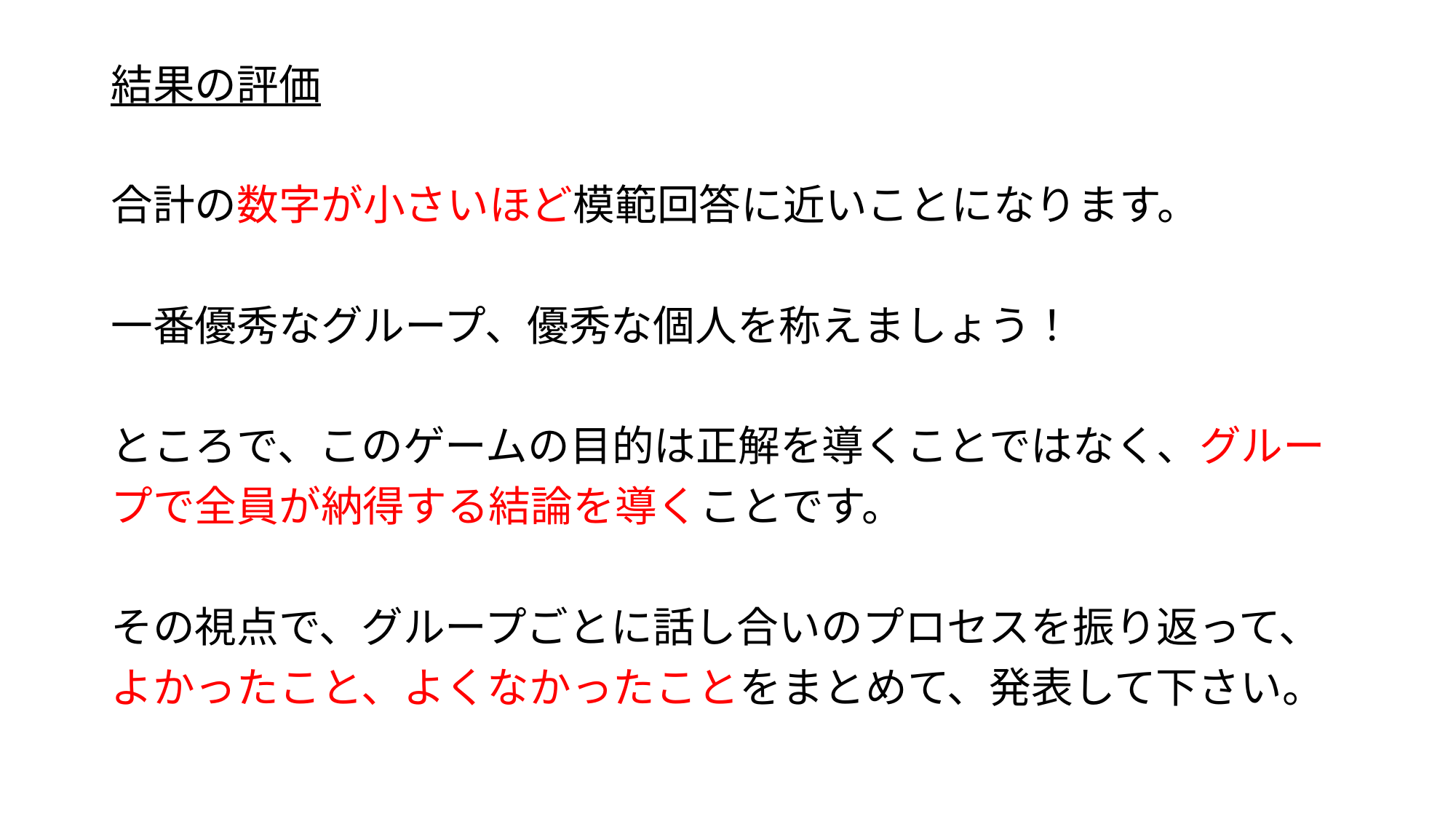

結果の評価

合計の数字が小さいほど模範回答に近いことになります。

一番優秀なグループ、優秀な個人を称えましょう！

ところで、このゲームの目的は正解を導くことではなく、グルー
プで全員が納得する結論を導くことです。

その視点で、グループごとに話し合いのプロセスを振り返って、
よかったこと、よくなかったことをまとめて、発表して下さい。